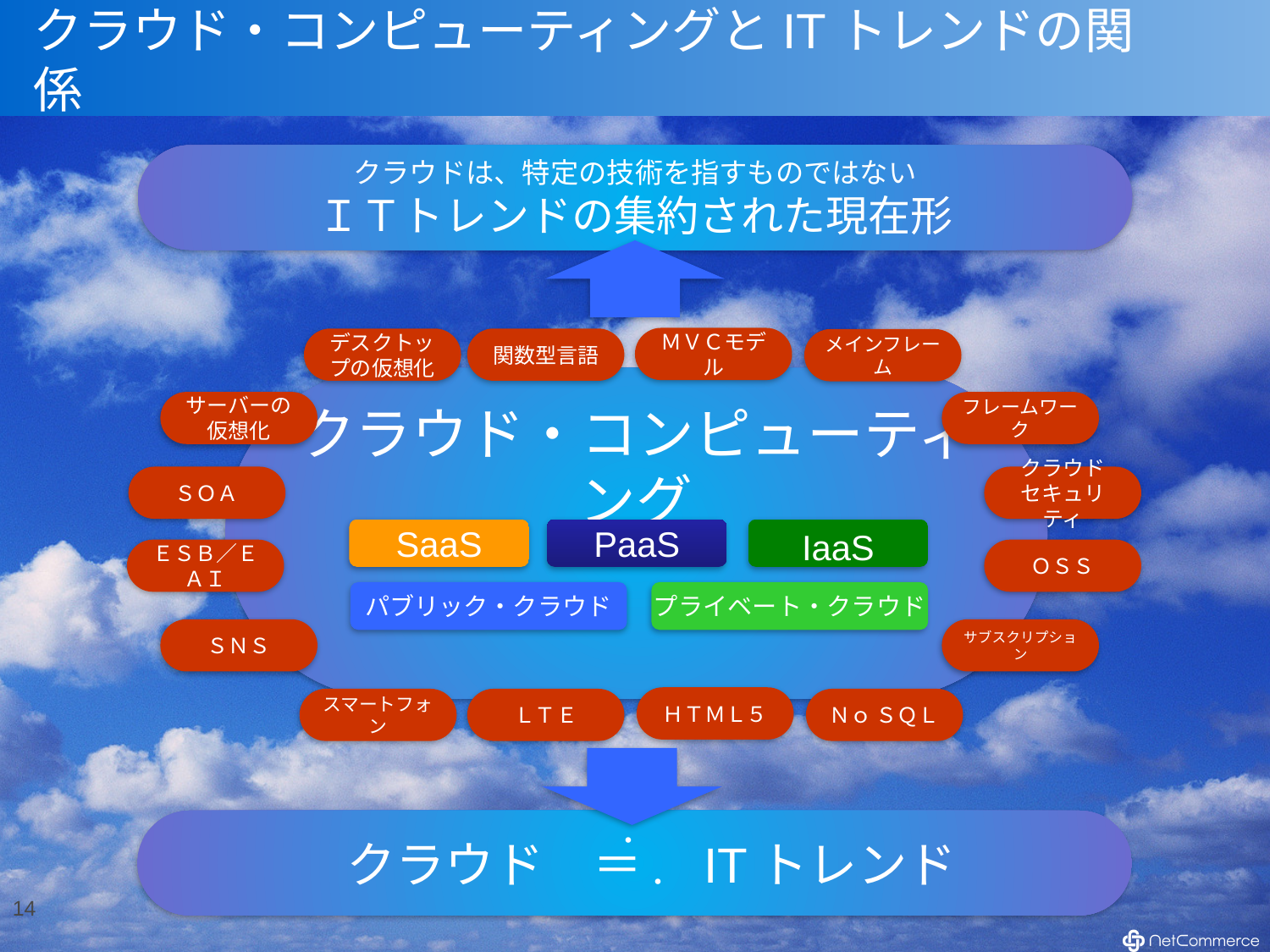

# クラウド・コンピューティングとITトレンドの関係
クラウドは、特定の技術を指すものではない
ＩＴトレンドの集約された現在形

ＭＶＣモデル
デスクトップの仮想化
関数型言語
メインフレーム
クラウド・コンピューティング

サーバーの
仮想化
フレームワーク
ＳＯＡ
クラウド
セキュリティ
SaaS
PaaS
IaaS
ＥＳＢ／ＥＡＩ
ＯＳＳ
パブリック・クラウド
プライベート・クラウド
ＳＮＳ
サブスクリプション
ＨＴＭＬ５
スマートフォン
ＬＴＥ
Ｎｏ ＳＱＬ

  クラウド　＝　ITトレンド
．
．
14